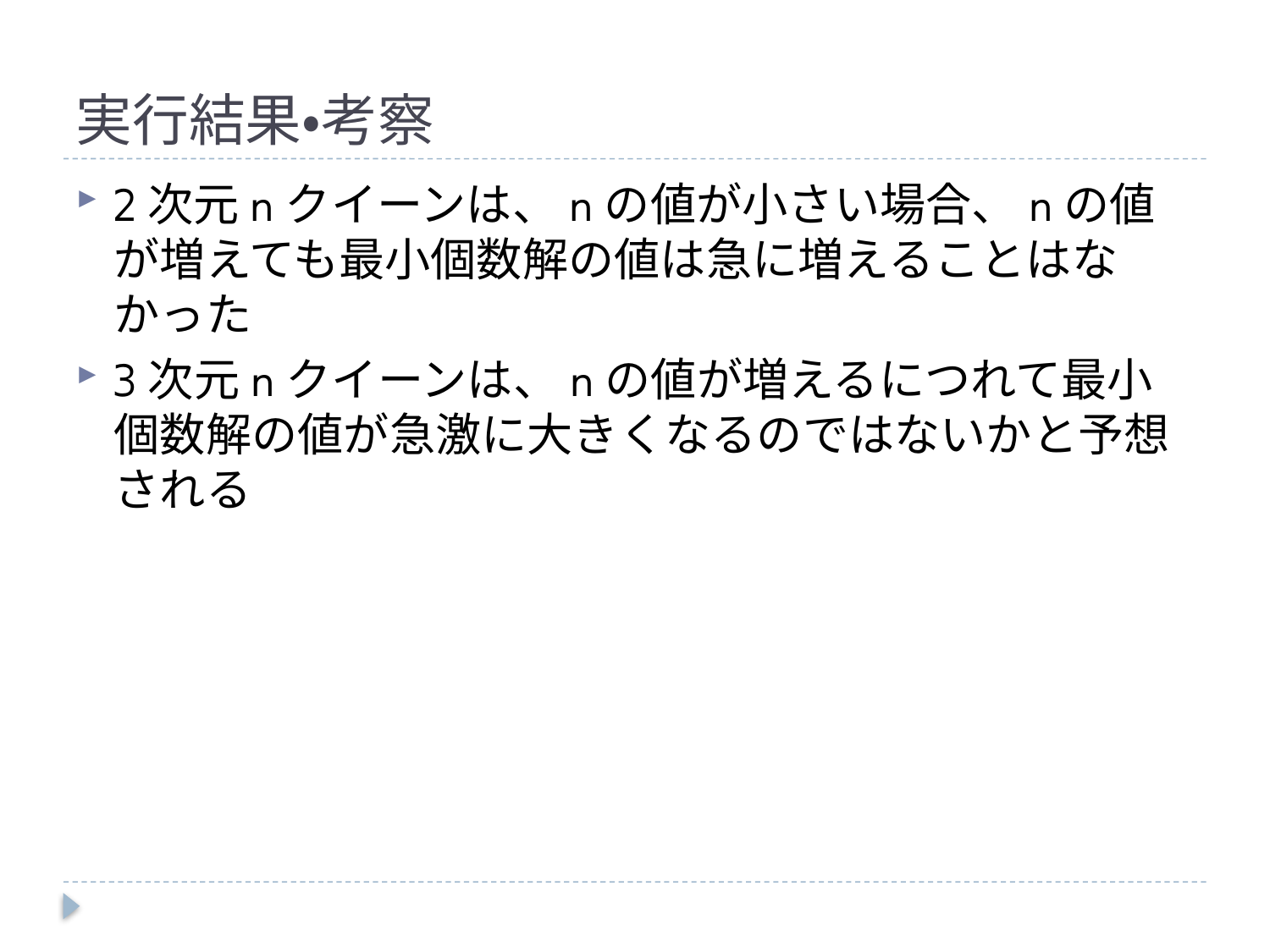

# 実行結果・考察
2次元nクイーンは、nの値が小さい場合、nの値が増えても最小個数解の値は急に増えることはなかった
3次元nクイーンは、nの値が増えるにつれて最小個数解の値が急激に大きくなるのではないかと予想される